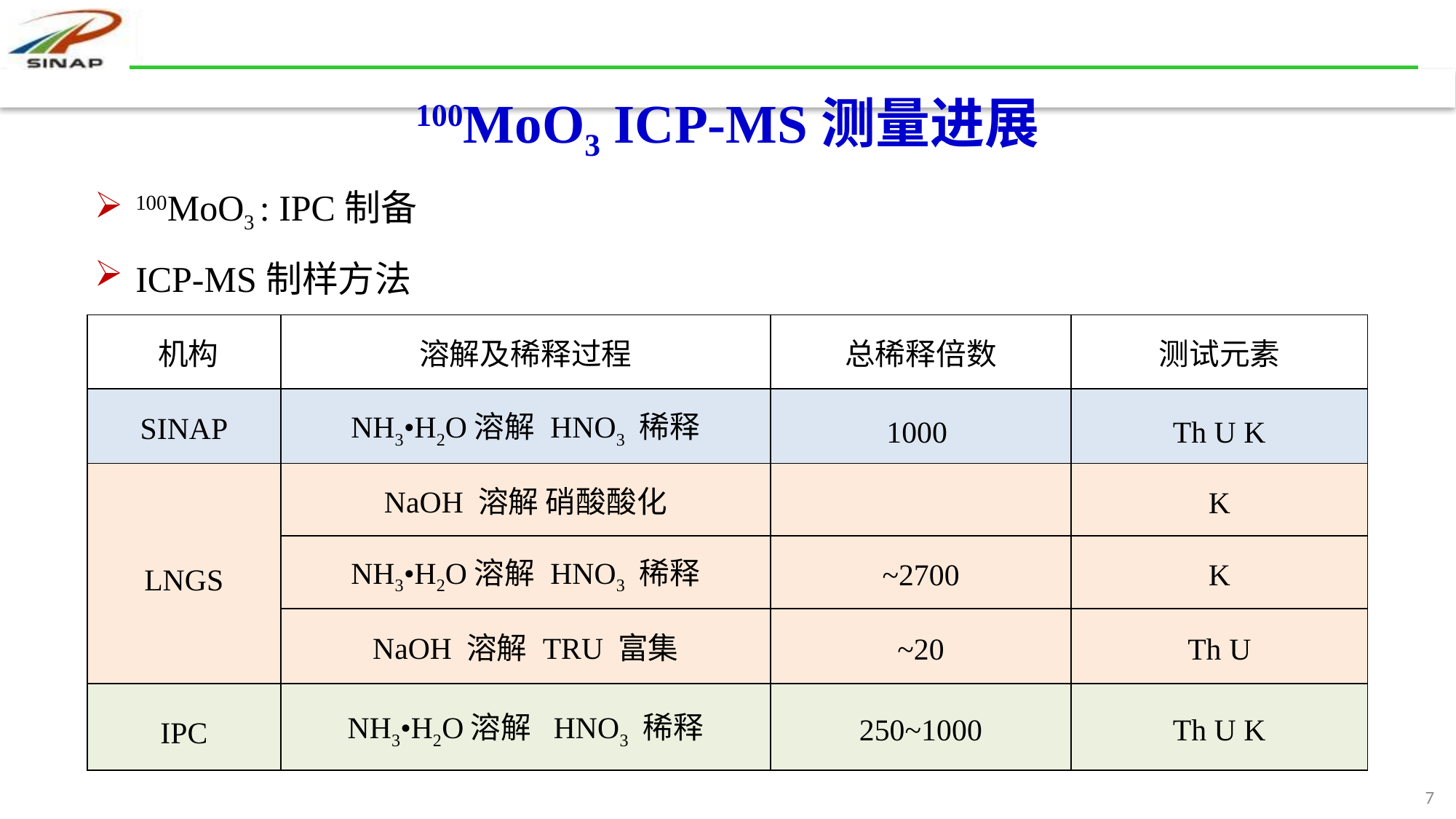

# 100MoO3 ICP-MS测量进展
100MoO3 : IPC制备
ICP-MS制样方法
| 机构 | 溶解及稀释过程 | 总稀释倍数 | 测试元素 |
| --- | --- | --- | --- |
| SINAP | NH3•H2O溶解 HNO3 稀释 | 1000 | Th U K |
| LNGS | NaOH 溶解 硝酸酸化 |  | K |
|  | NH3•H2O溶解 HNO3 稀释 | ~2700 | K |
|  | NaOH 溶解 TRU 富集 | ~20 | Th U |
| IPC | NH3•H2O溶解 HNO3 稀释 | 250~1000 | Th U K |
7